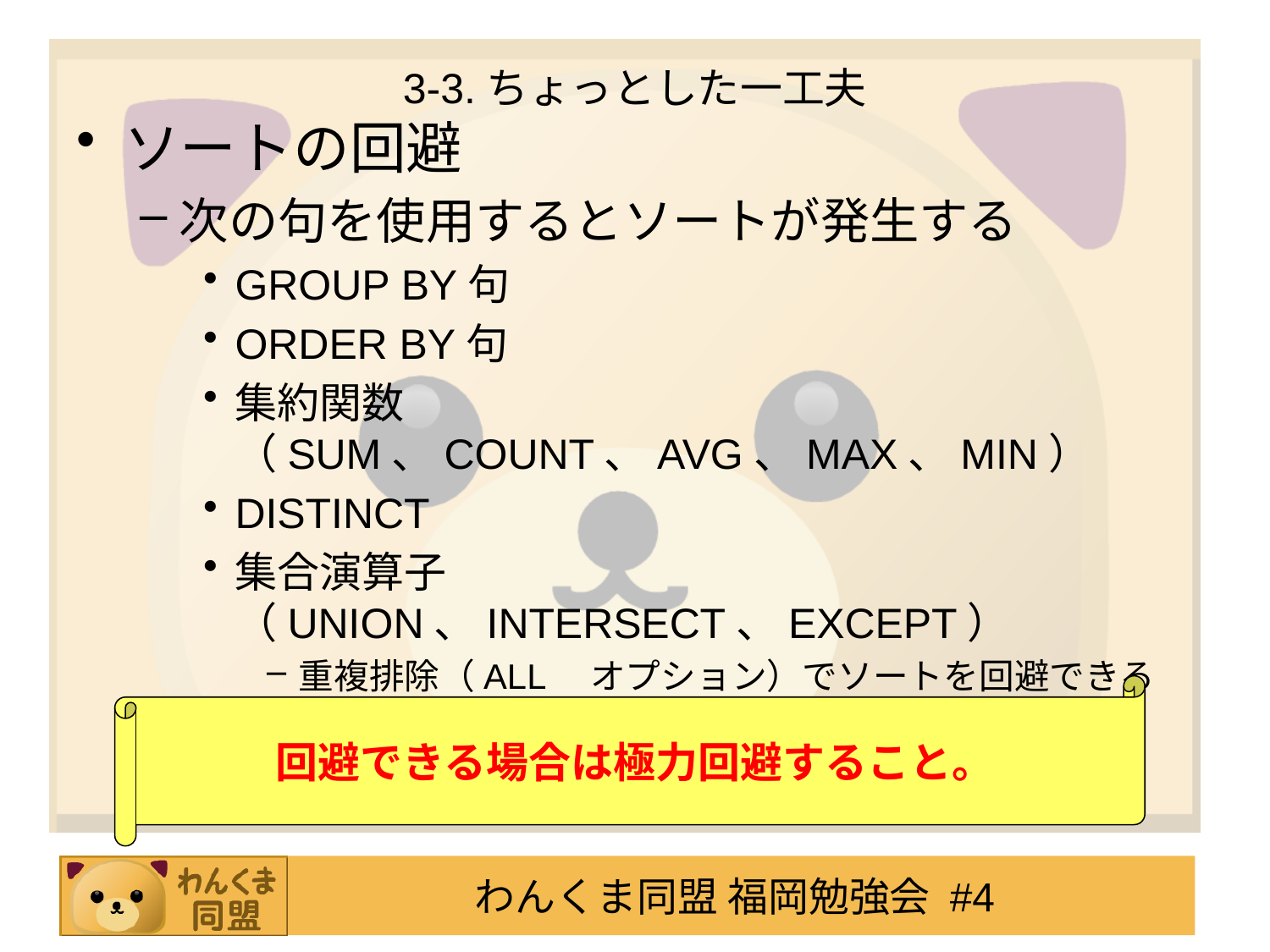

# 3-3.ちょっとした一工夫
ソートの回避
次の句を使用するとソートが発生する
GROUP BY句
ORDER BY句
集約関数（SUM、COUNT、AVG、MAX、MIN）
DISTINCT
集合演算子（UNION、INTERSECT、EXCEPT）
重複排除（ALL　オプション）でソートを回避できる
OLAP関数（RANK、ROW_NUMBERなど）
回避できる場合は極力回避すること。